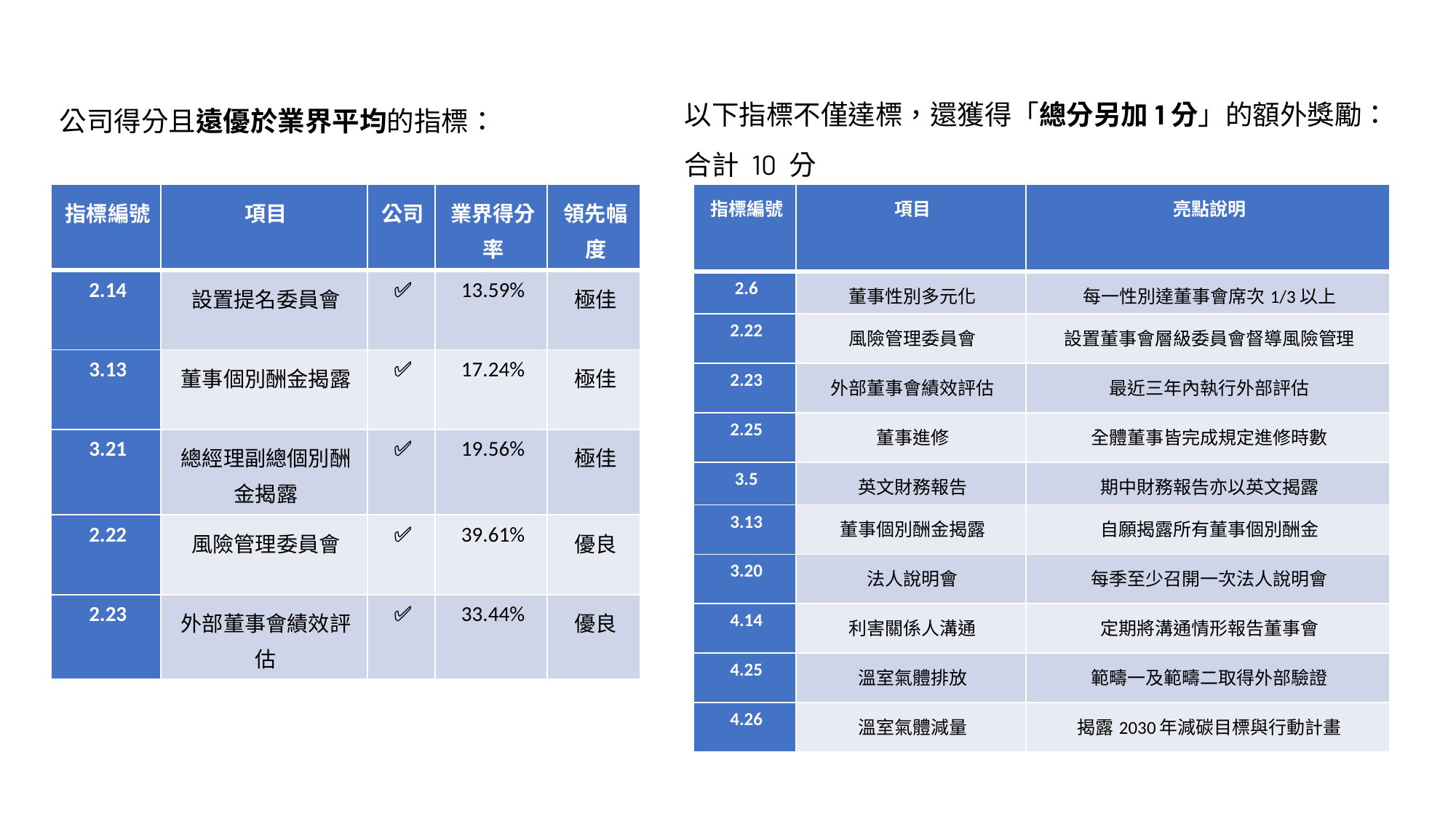

# 公司得分且遠優於業界平均的指標：
以下指標不僅達標，還獲得「總分另加1分」的額外獎勵：
合計 10 分
| 指標編號 | 項目 | 公司 | 業界得分率 | 領先幅度 |
| --- | --- | --- | --- | --- |
| 2.14 | 設置提名委員會 | ✅ | 13.59% | 極佳 |
| 3.13 | 董事個別酬金揭露 | ✅ | 17.24% | 極佳 |
| 3.21 | 總經理副總個別酬金揭露 | ✅ | 19.56% | 極佳 |
| 2.22 | 風險管理委員會 | ✅ | 39.61% | 優良 |
| 2.23 | 外部董事會績效評估 | ✅ | 33.44% | 優良 |
| 指標編號 | 項目 | 亮點說明 |
| --- | --- | --- |
| 2.6 | 董事性別多元化 | 每一性別達董事會席次1/3以上 |
| 2.22 | 風險管理委員會 | 設置董事會層級委員會督導風險管理 |
| 2.23 | 外部董事會績效評估 | 最近三年內執行外部評估 |
| 2.25 | 董事進修 | 全體董事皆完成規定進修時數 |
| 3.5 | 英文財務報告 | 期中財務報告亦以英文揭露 |
| 3.13 | 董事個別酬金揭露 | 自願揭露所有董事個別酬金 |
| 3.20 | 法人說明會 | 每季至少召開一次法人說明會 |
| 4.14 | 利害關係人溝通 | 定期將溝通情形報告董事會 |
| 4.25 | 溫室氣體排放 | 範疇一及範疇二取得外部驗證 |
| 4.26 | 溫室氣體減量 | 揭露2030年減碳目標與行動計畫 |